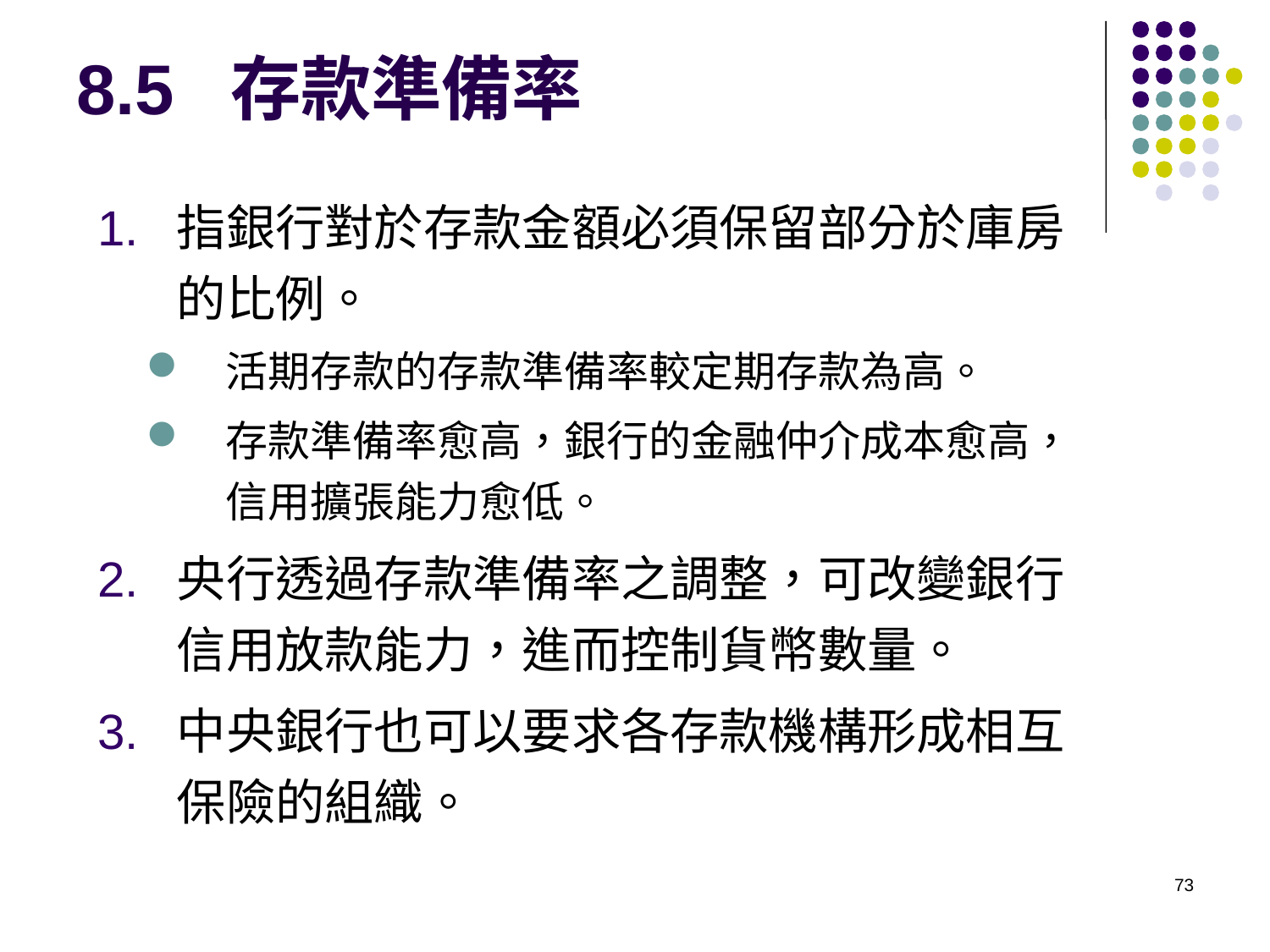

# 8.5  存款準備率
指銀行對於存款金額必須保留部分於庫房的比例。
活期存款的存款準備率較定期存款為高。
存款準備率愈高，銀行的金融仲介成本愈高，信用擴張能力愈低。
央行透過存款準備率之調整，可改變銀行信用放款能力，進而控制貨幣數量。
中央銀行也可以要求各存款機構形成相互保險的組織。
73